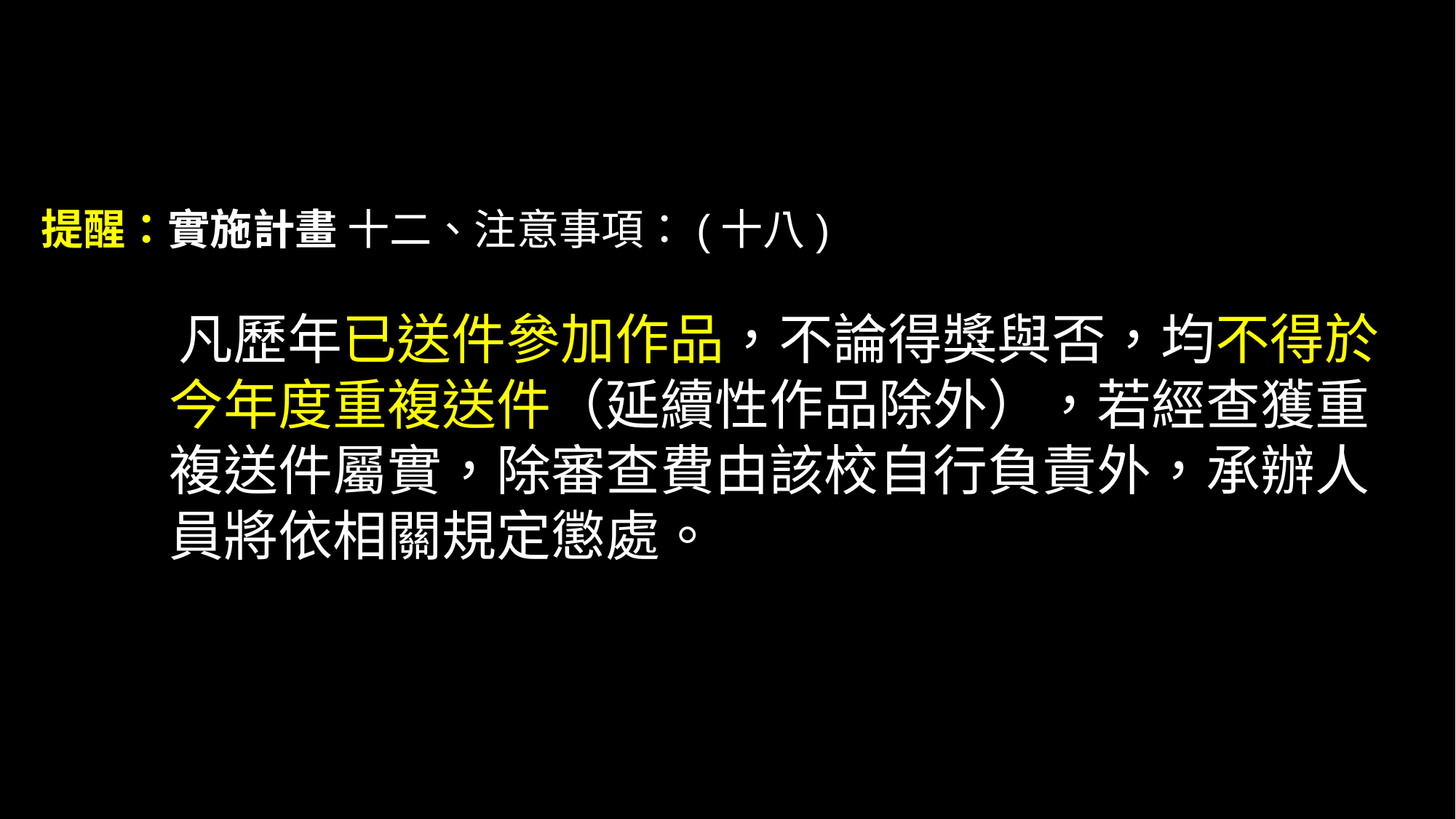

提醒：實施計畫 十二、注意事項：(十八)

 凡歷年已送件參加作品，不論得獎與否，均不得於今年度重複送件（延續性作品除外），若經查獲重複送件屬實，除審查費由該校自行負責外，承辦人員將依相關規定懲處。
37